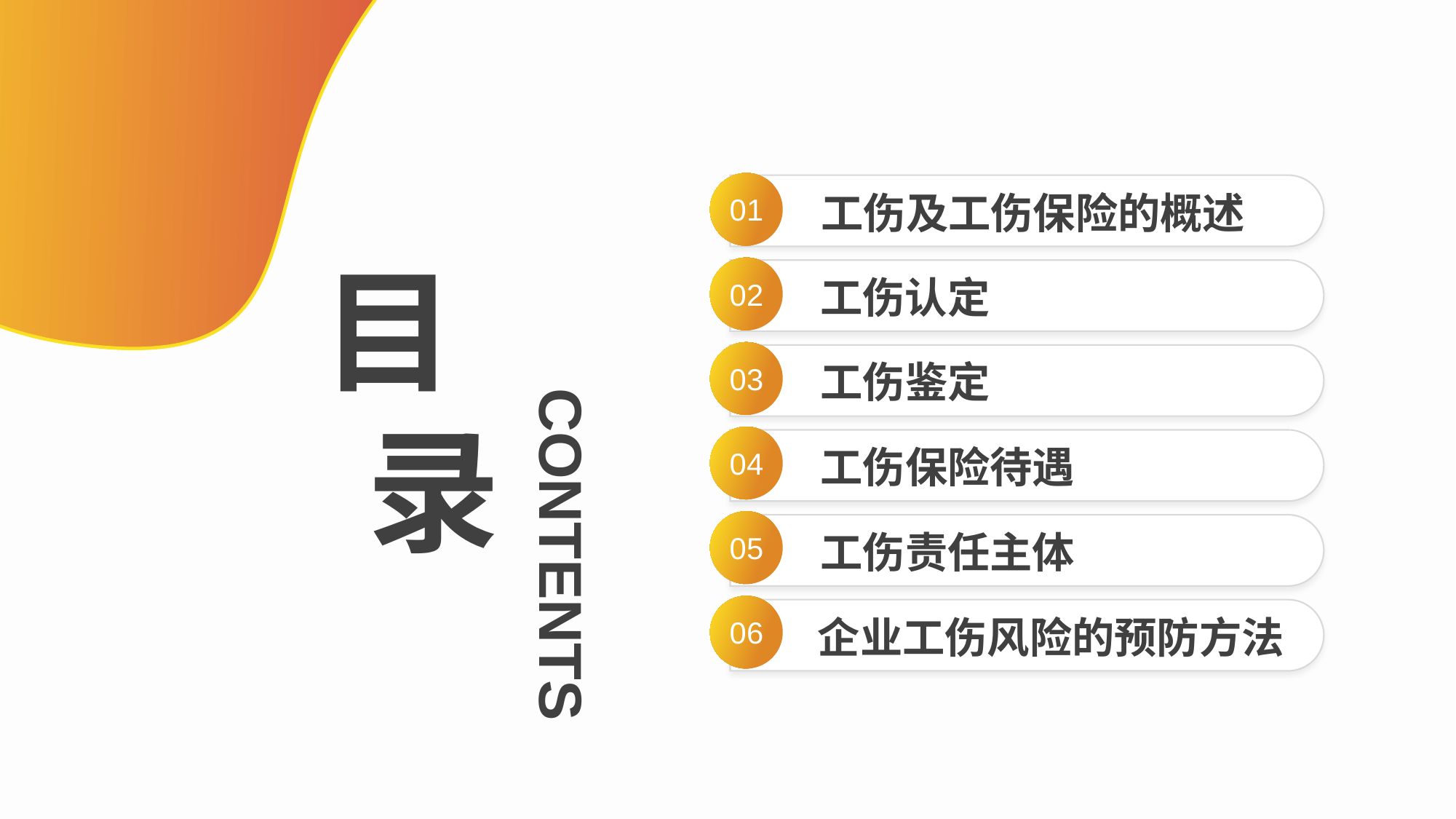

01

02

03

04

05

06
工伤及工伤保险的概述

工伤认定
工伤鉴定
工伤保险待遇
工伤责任主体
企业工伤风险的预防方法
目    录
CONTENTS